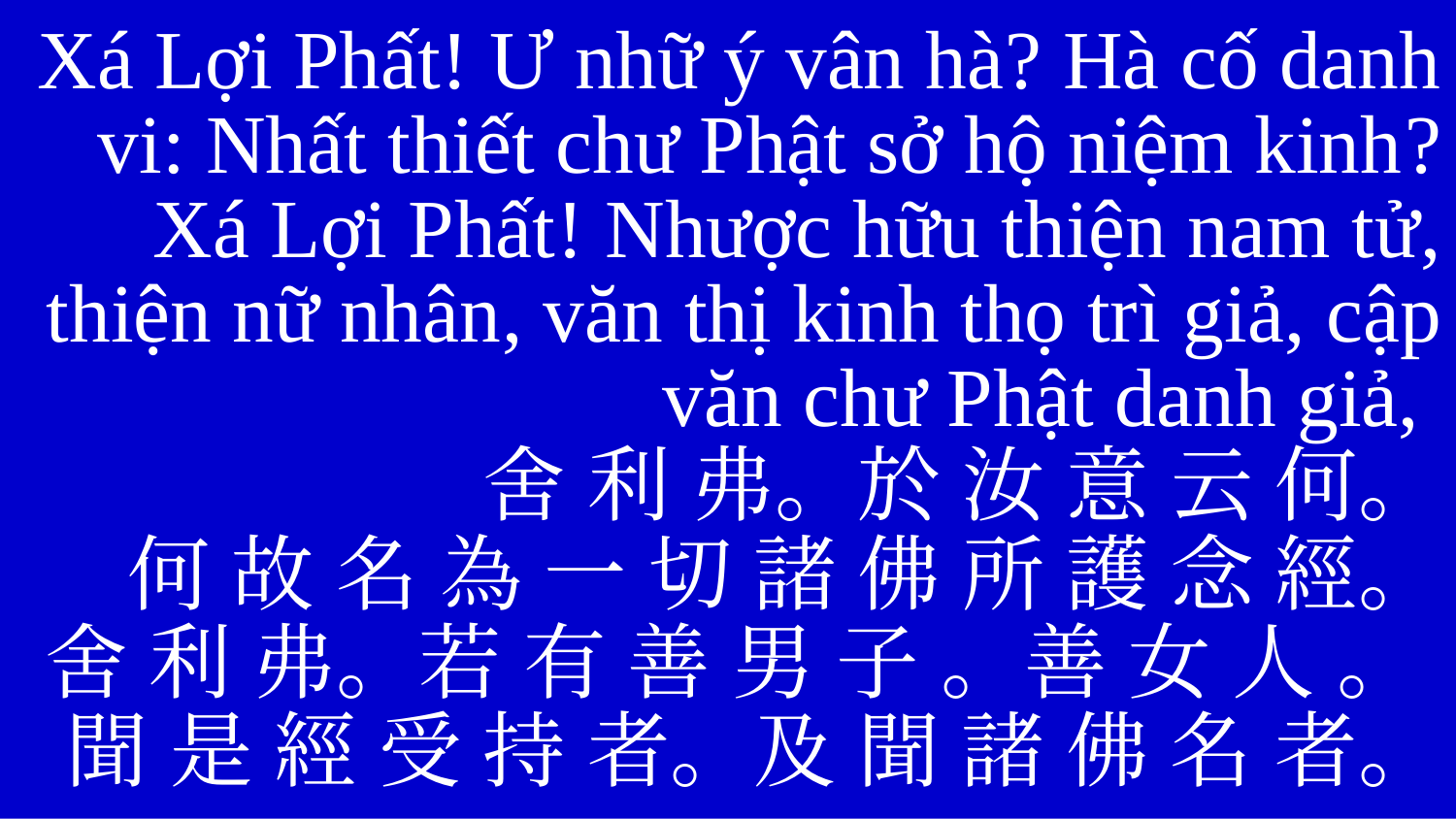

Xá Lợi Phất! Ư nhữ ý vân hà? Hà cố danh vi: Nhất thiết chư Phật sở hộ niệm kinh? Xá Lợi Phất! Nhược hữu thiện nam tử, thiện nữ nhân, văn thị kinh thọ trì giả, cập văn chư Phật danh giả,
舍 利 弗。於 汝 意 云 何。
何 故 名 為 一 切 諸 佛 所 護 念 經。
舍 利 弗。若 有 善 男 子 。善 女 人 。
聞 是 經 受 持 者。及 聞 諸 佛 名 者。